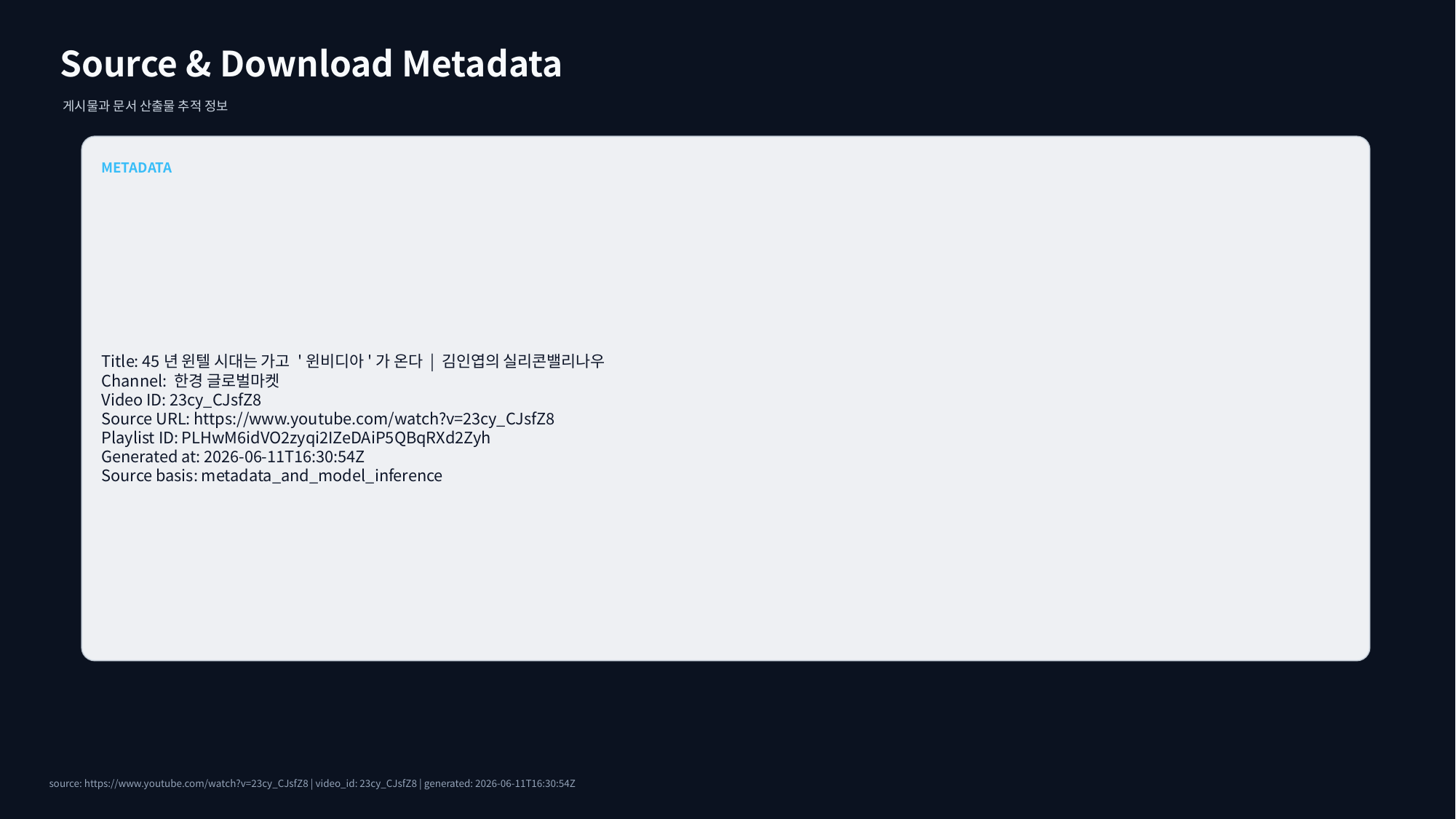

Source & Download Metadata
게시물과 문서 산출물 추적 정보

METADATA
Title: 45년 윈텔 시대는 가고 '윈비디아'가 온다 | 김인엽의 실리콘밸리나우
Channel: 한경 글로벌마켓
Video ID: 23cy_CJsfZ8
Source URL: https://www.youtube.com/watch?v=23cy_CJsfZ8
Playlist ID: PLHwM6idVO2zyqi2IZeDAiP5QBqRXd2Zyh
Generated at: 2026-06-11T16:30:54Z
Source basis: metadata_and_model_inference
source: https://www.youtube.com/watch?v=23cy_CJsfZ8 | video_id: 23cy_CJsfZ8 | generated: 2026-06-11T16:30:54Z